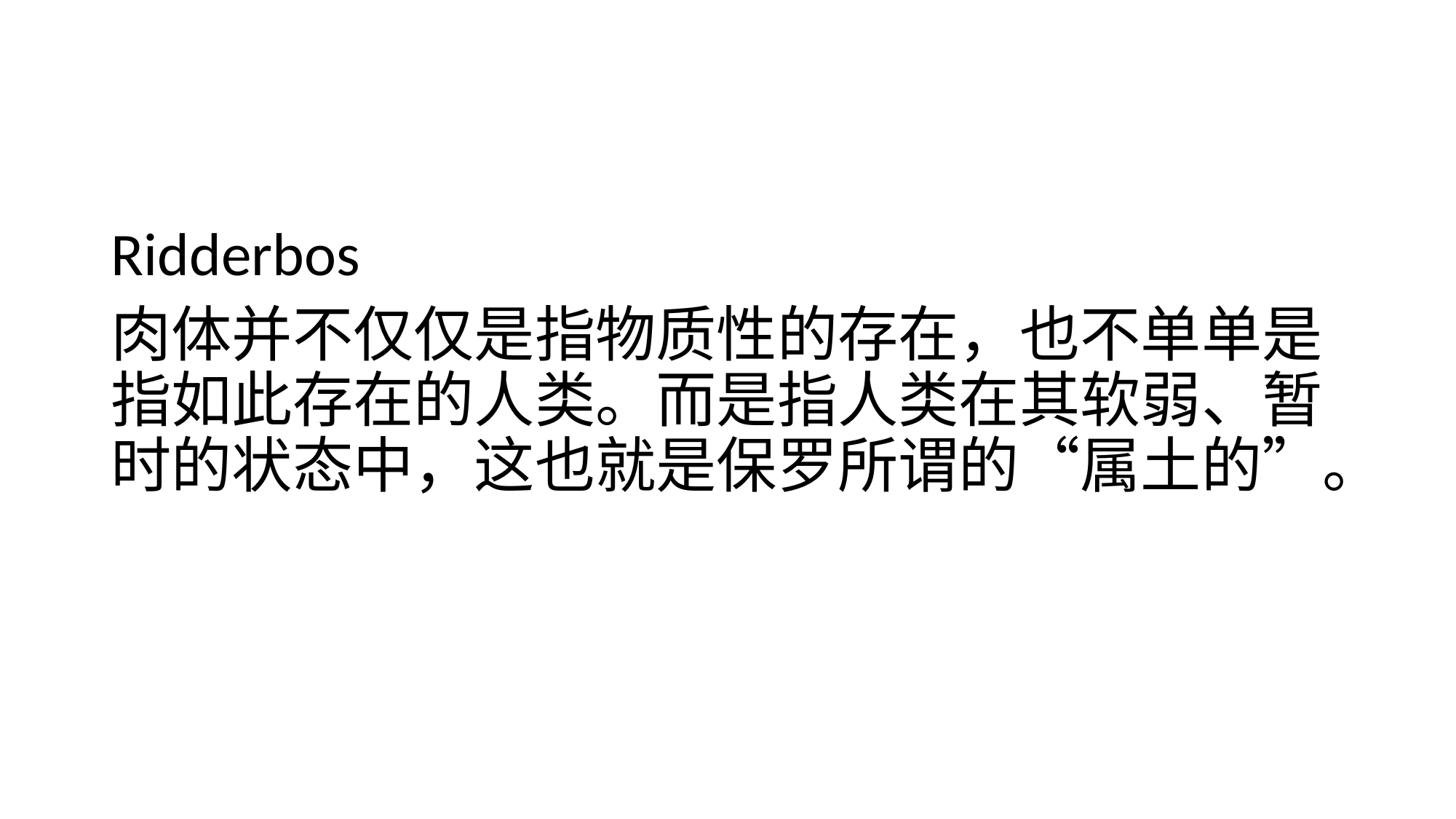

#
Ridderbos
肉体并不仅仅是指物质性的存在，也不单单是指如此存在的人类。而是指人类在其软弱、暂时的状态中，这也就是保罗所谓的“属土的”。